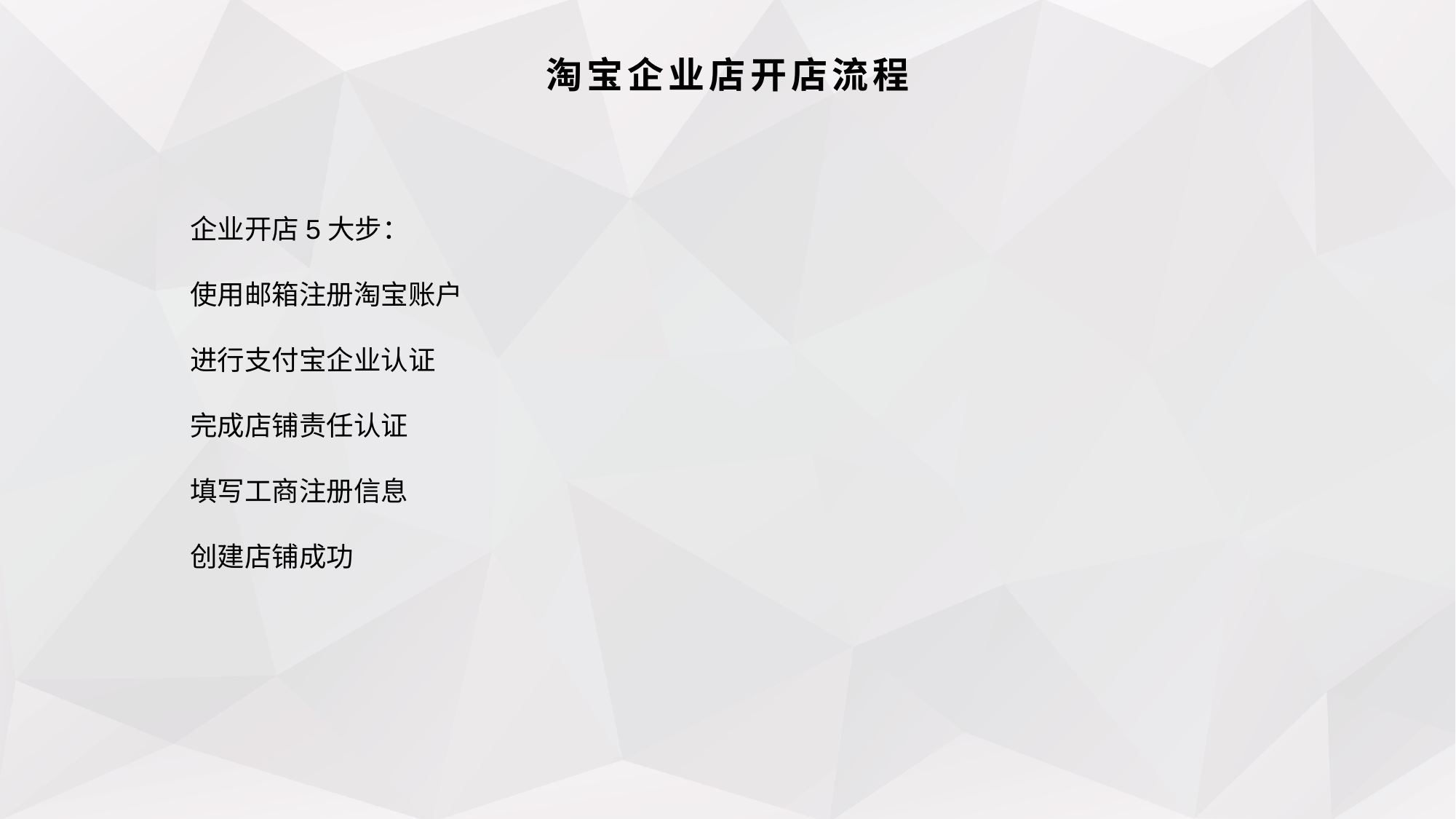

淘宝企业店开店流程
企业开店5大步：
使用邮箱注册淘宝账户
进行支付宝企业认证
完成店铺责任认证
填写工商注册信息
创建店铺成功